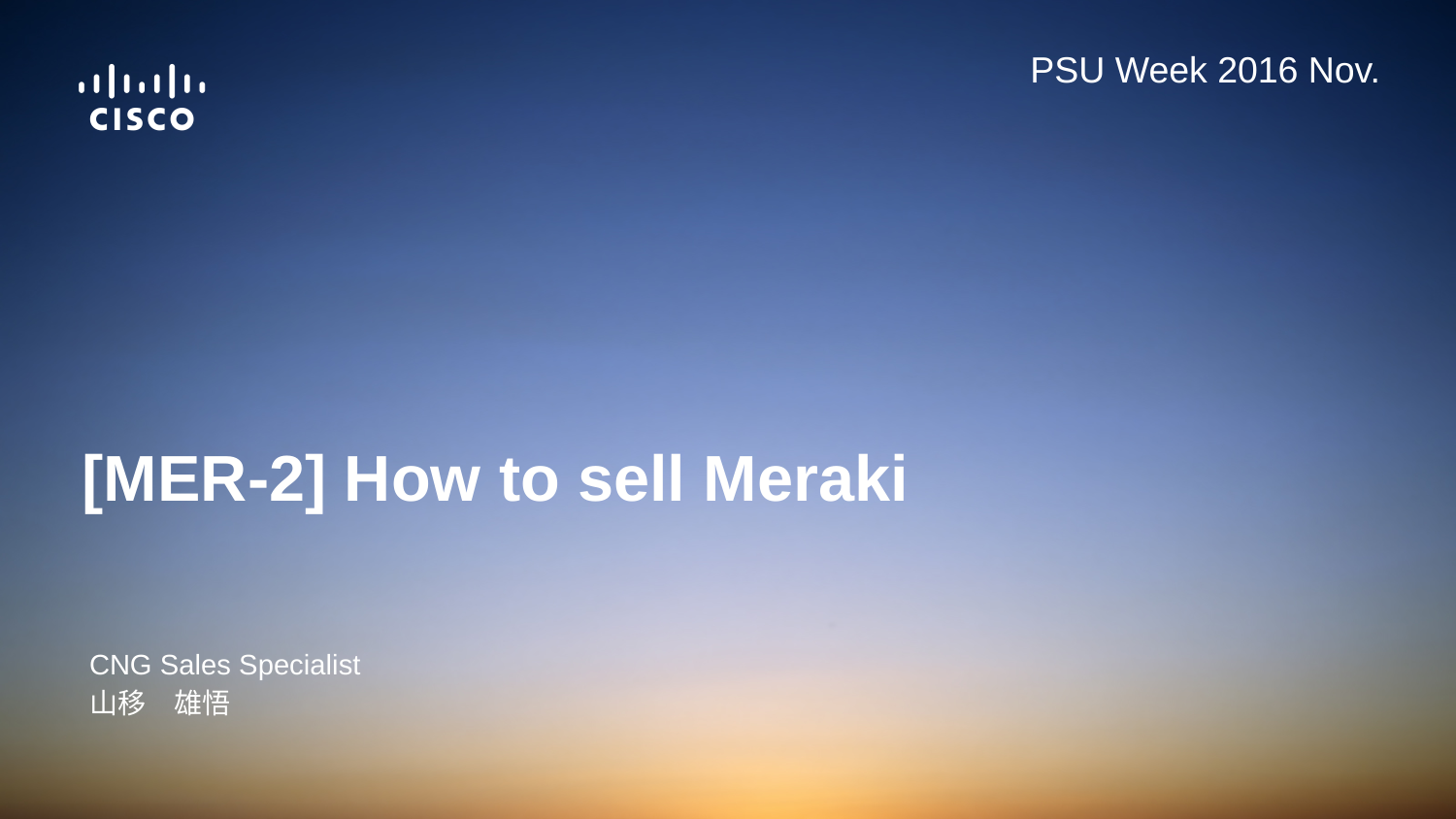

# [MER-2] How to sell Meraki

CNG Sales Specialist
山移　雄悟